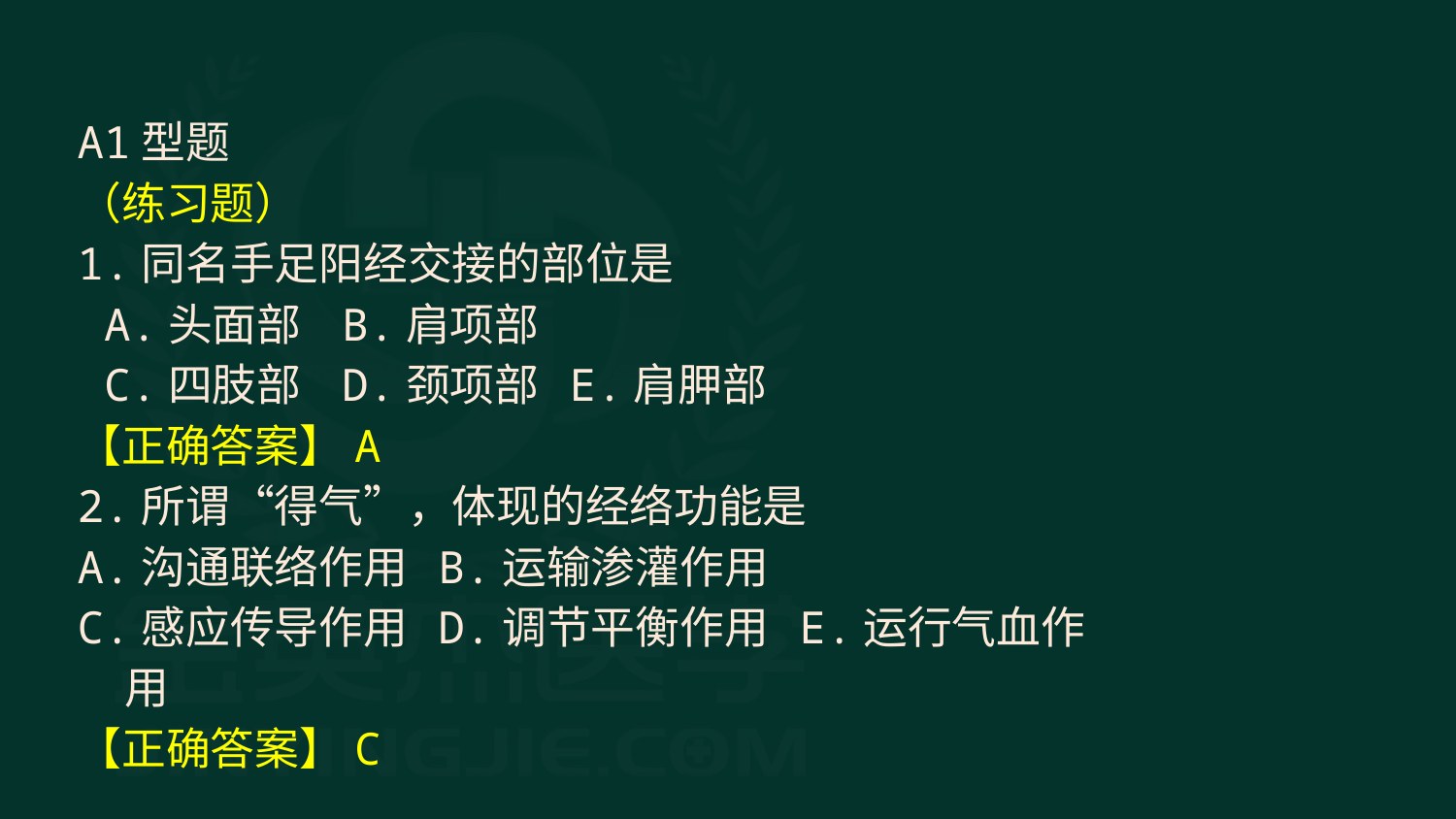

A1型题
（练习题）
1.同名手足阳经交接的部位是
 A.头面部   B.肩项部
 C.四肢部   D.颈项部  E.肩胛部
【正确答案】A
2.所谓“得气”，体现的经络功能是
A.沟通联络作用  B.运输渗灌作用
C.感应传导作用  D.调节平衡作用  E.运行气血作用
【正确答案】C